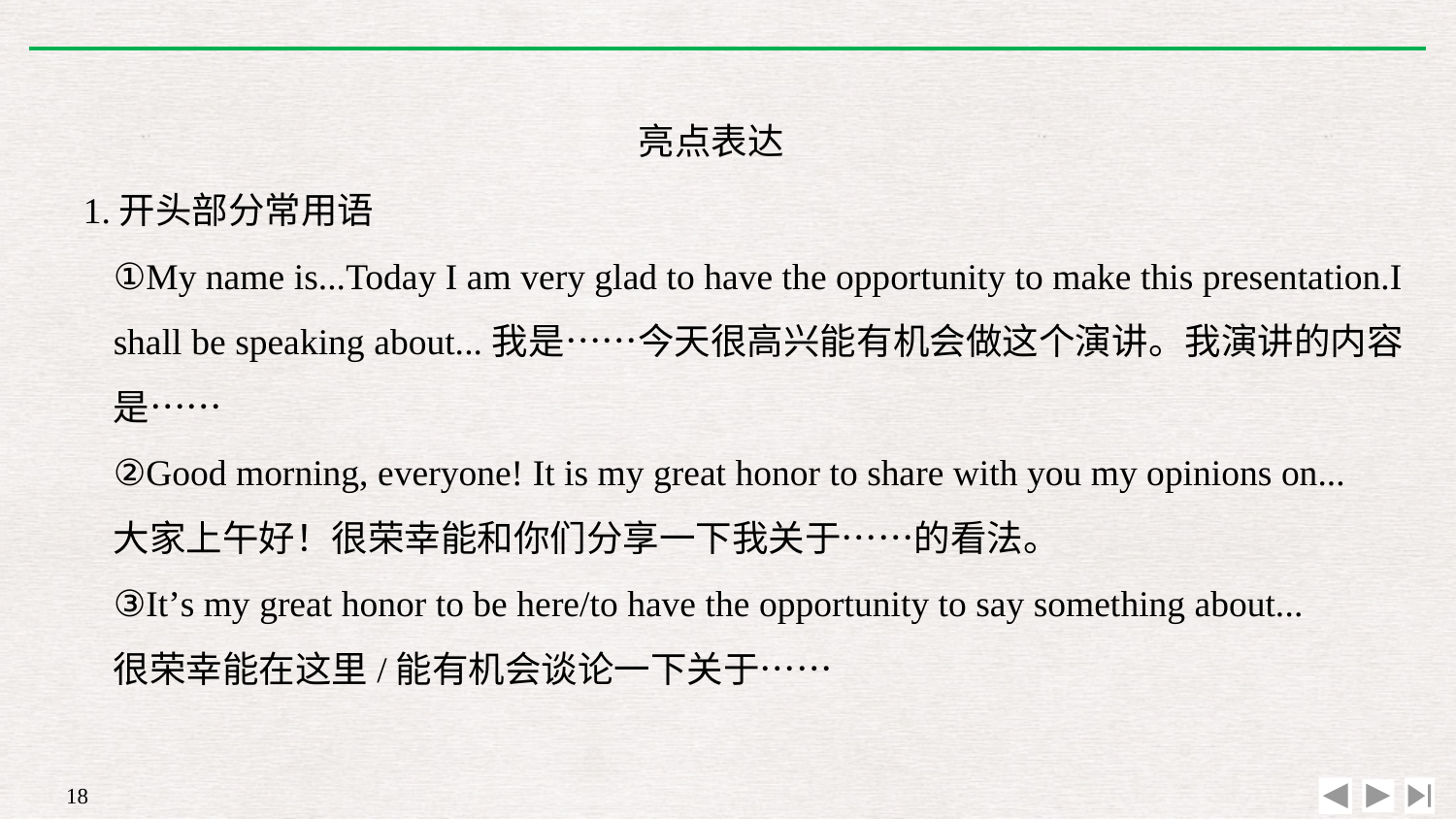

亮点表达
1.开头部分常用语
	①My name is...Today I am very glad to have the opportunity to make this presentation.I shall be speaking about...我是……今天很高兴能有机会做这个演讲。我演讲的内容是……
	②Good morning, everyone! It is my great honor to share with you my opinions on...
	大家上午好！很荣幸能和你们分享一下我关于……的看法。
	③It’s my great honor to be here/to have the opportunity to say something about...
	很荣幸能在这里/能有机会谈论一下关于……